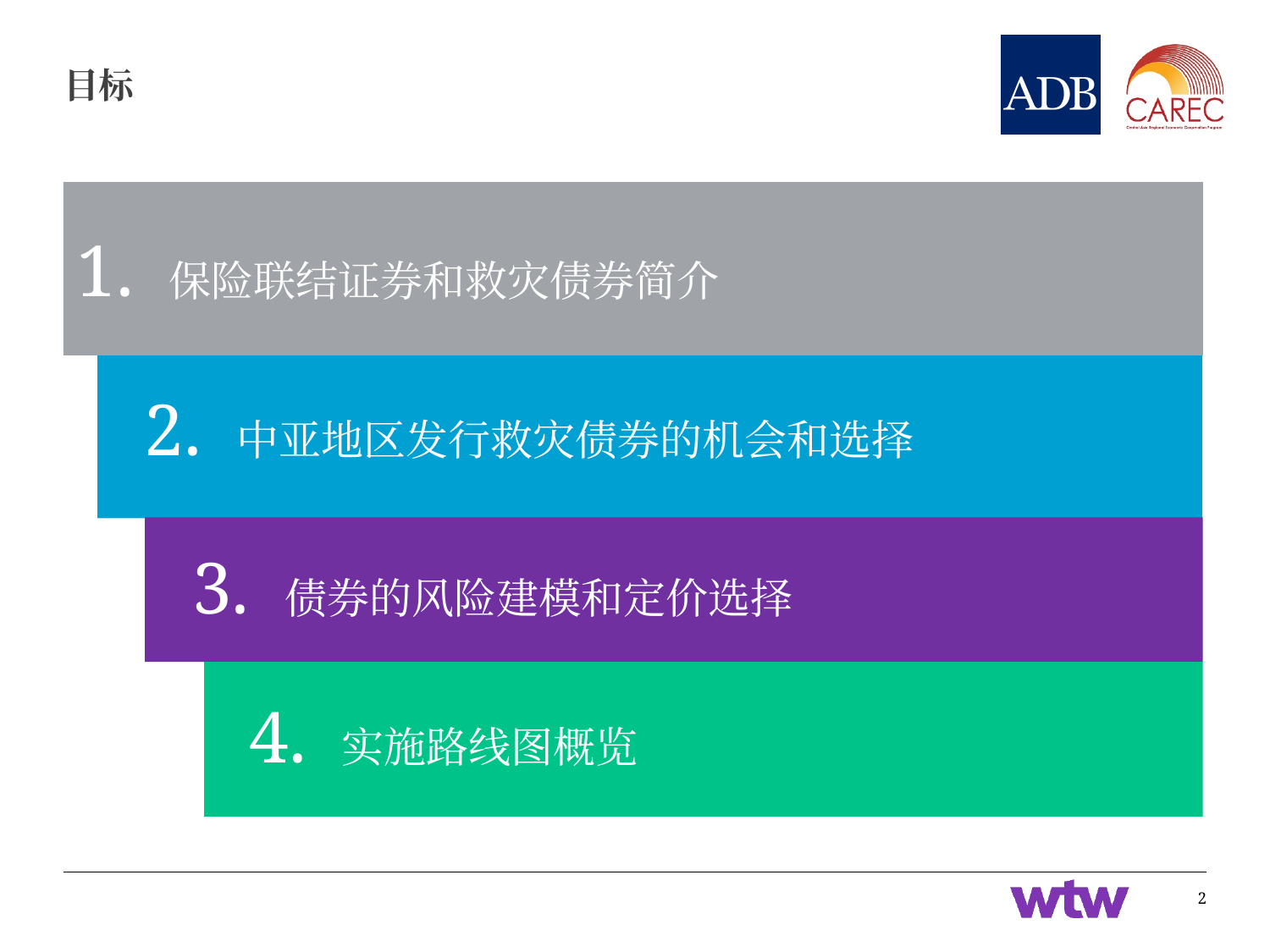

# 目标

1. 保险联结证券和救灾债券简介

2. 中亚地区发行救灾债券的机会和选择

3. 债券的风险建模和定价选择

4. 实施路线图概览
2